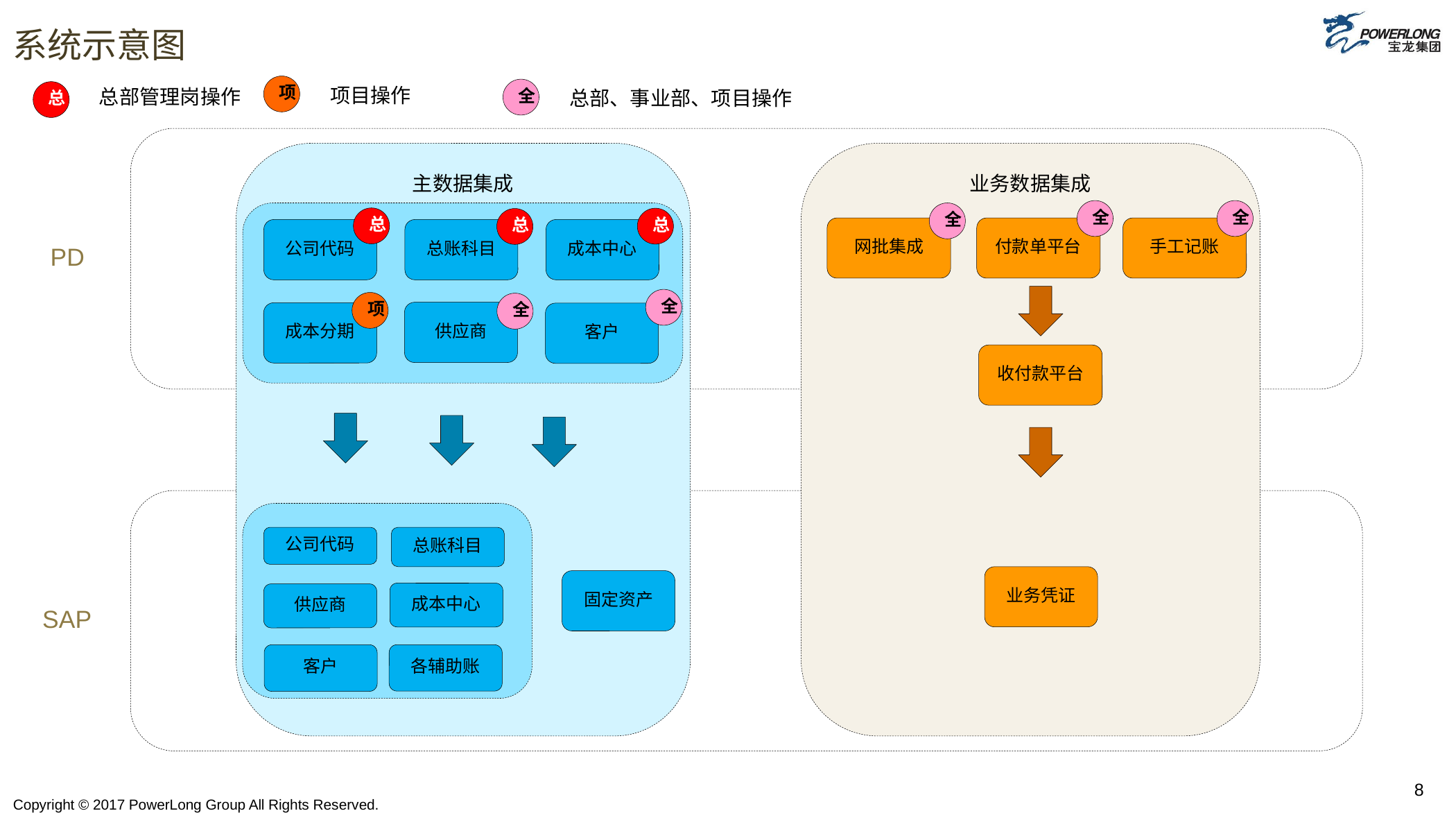

# 系统示意图
项目操作
项
总部管理岗操作
总部、事业部、项目操作
全
总

主数据集成
业务数据集成
全
全
全

总
总
总
网批集成
手工记账
付款单平台
公司代码
总账科目
成本中心
PD

全
项
全
供应商
成本分期
客户
收付款平台

公司代码
总账科目
业务凭证
固定资产
成本中心
供应商
SAP
客户
各辅助账